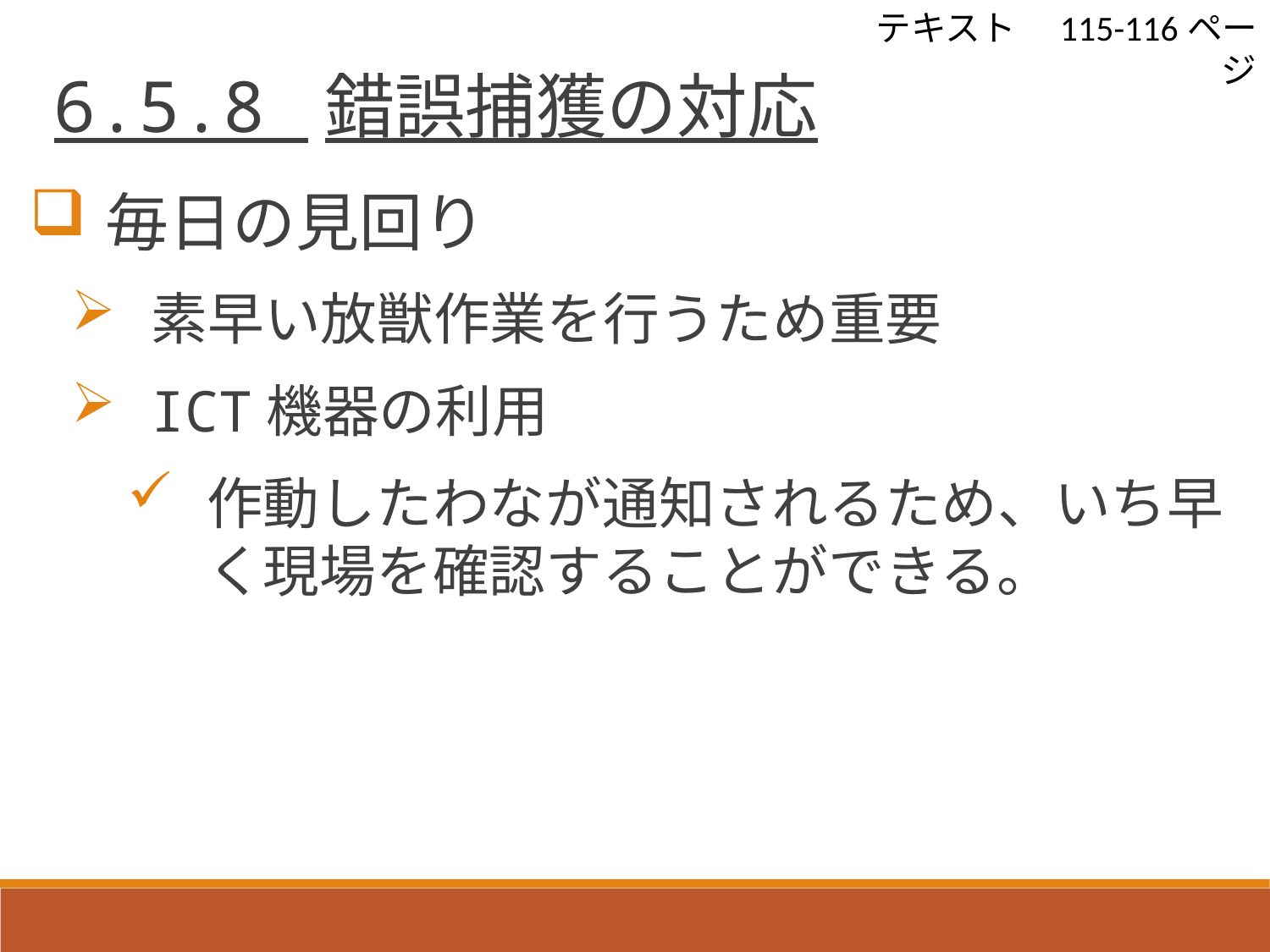

テキスト　115-116ページ
 6.5.8 錯誤捕獲の対応
毎日の見回り
素早い放獣作業を行うため重要
ICT機器の利用
作動したわなが通知されるため、いち早く現場を確認することができる。